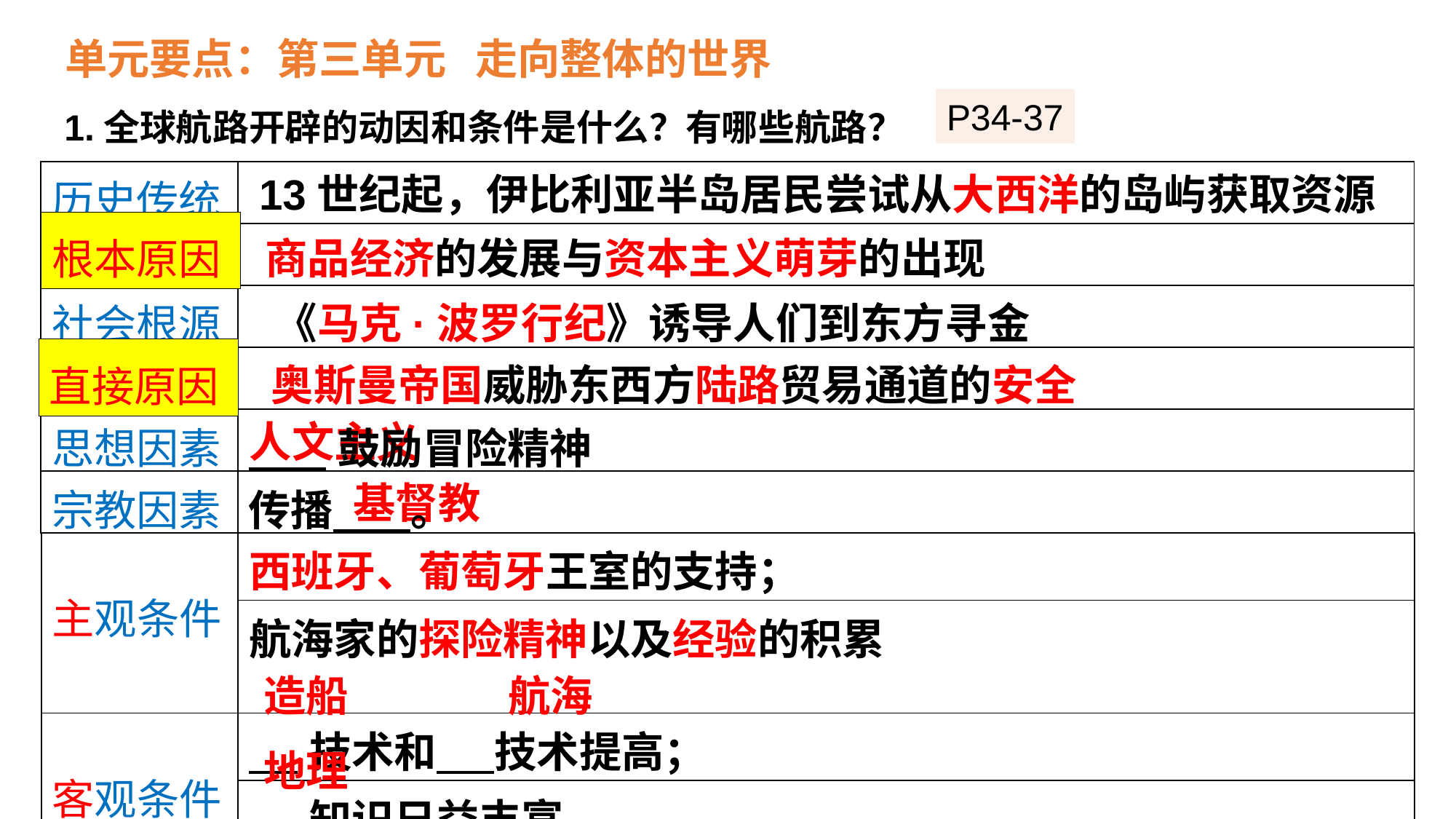

单元要点：第三单元   走向整体的世界
P34-37
1.全球航路开辟的动因和条件是什么？有哪些航路？
| 历史传统 |  |
| --- | --- |
| 经济根源 |  |
| 社会根源 |  |
| 商业危机 |  |
| 思想因素 | 鼓励冒险精神 |
| 宗教因素 | 传播 。 |
13世纪起，伊比利亚半岛居民尝试从大西洋的岛屿获取资源
根本原因
商品经济的发展与资本主义萌芽的出现
《马克·波罗行纪》诱导人们到东方寻金
直接原因
奥斯曼帝国威胁东西方陆路贸易通道的安全
人文主义
基督教
| 主观条件 | 西班牙、葡萄牙王室的支持； |
| --- | --- |
|  | 航海家的探险精神以及经验的积累 |
| 客观条件 | 技术和 技术提高； |
|  | 知识日益丰富 |
造船
航海
地理